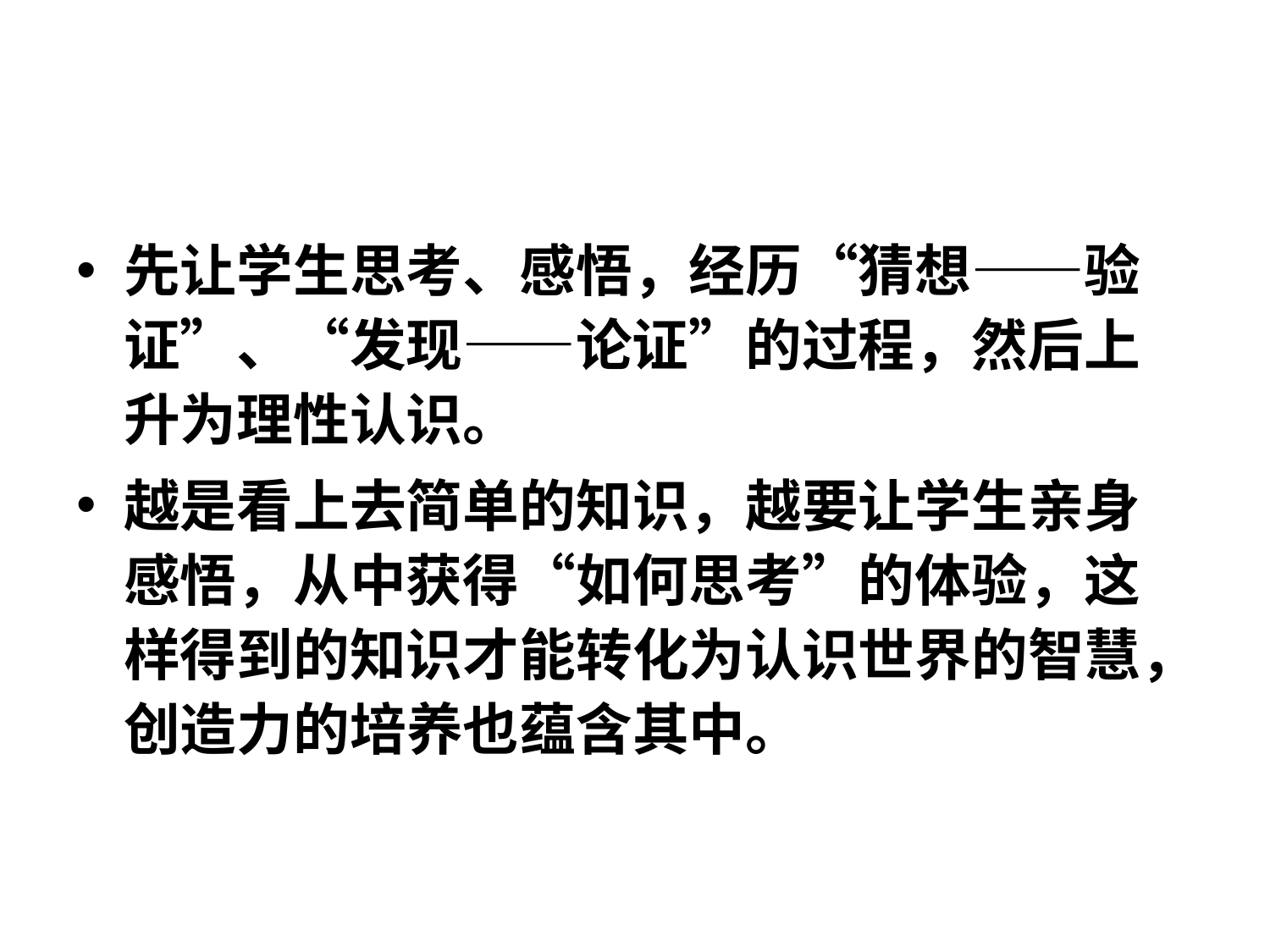

#
先让学生思考、感悟，经历“猜想——验证”、“发现——论证”的过程，然后上升为理性认识。
越是看上去简单的知识，越要让学生亲身感悟，从中获得“如何思考”的体验，这样得到的知识才能转化为认识世界的智慧，创造力的培养也蕴含其中。